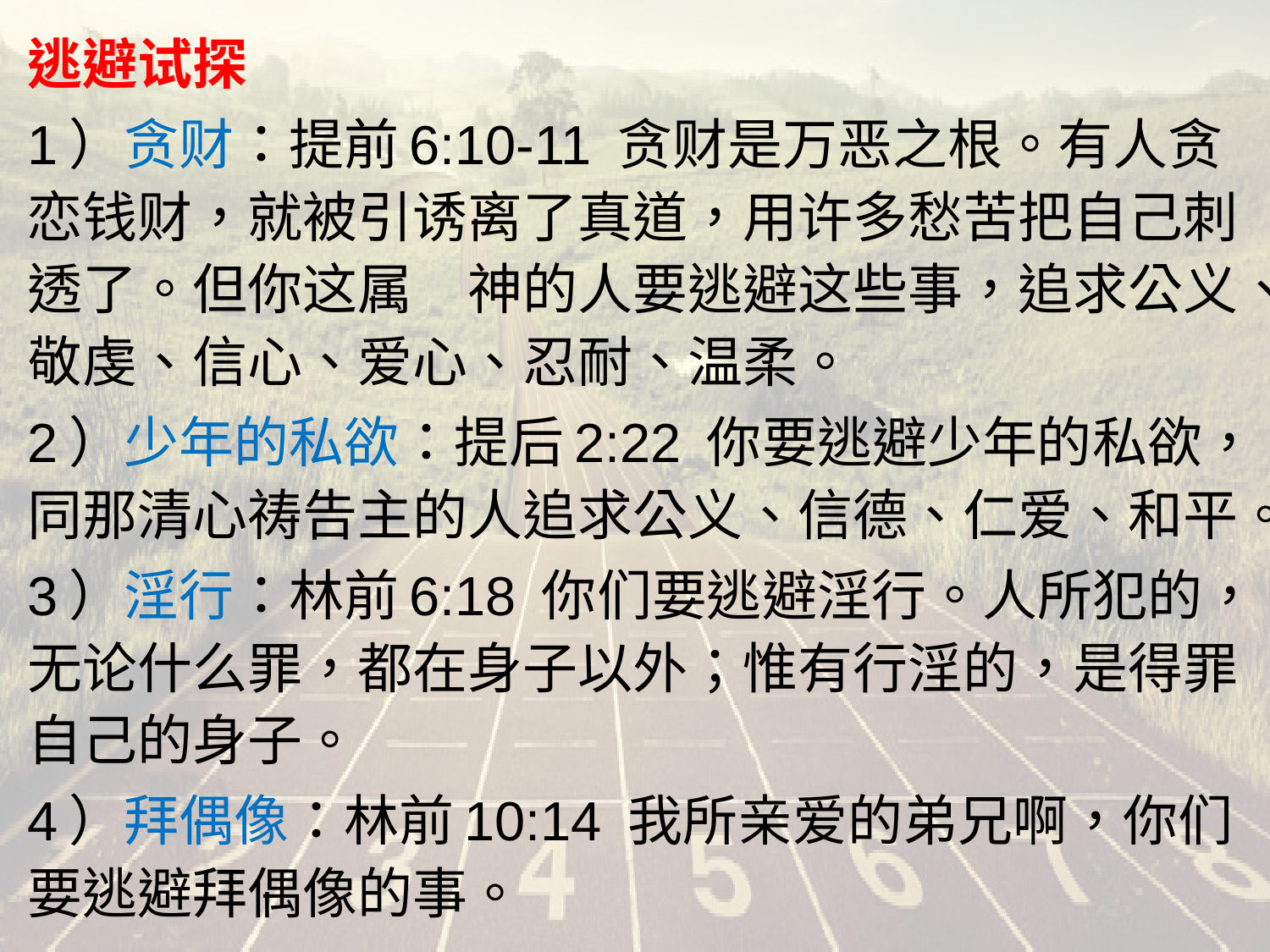

逃避试探
1）贪财：提前6:10-11 贪财是万恶之根。有人贪恋钱财，就被引诱离了真道，用许多愁苦把自己刺透了。但你这属　神的人要逃避这些事，追求公义、敬虔、信心、爱心、忍耐、温柔。
2）少年的私欲：提后2:22 你要逃避少年的私欲，同那清心祷告主的人追求公义、信德、仁爱、和平。
3）淫行：林前6:18 你们要逃避淫行。人所犯的，无论什么罪，都在身子以外；惟有行淫的，是得罪自己的身子。
4）拜偶像：林前10:14 我所亲爱的弟兄啊，你们要逃避拜偶像的事。
#